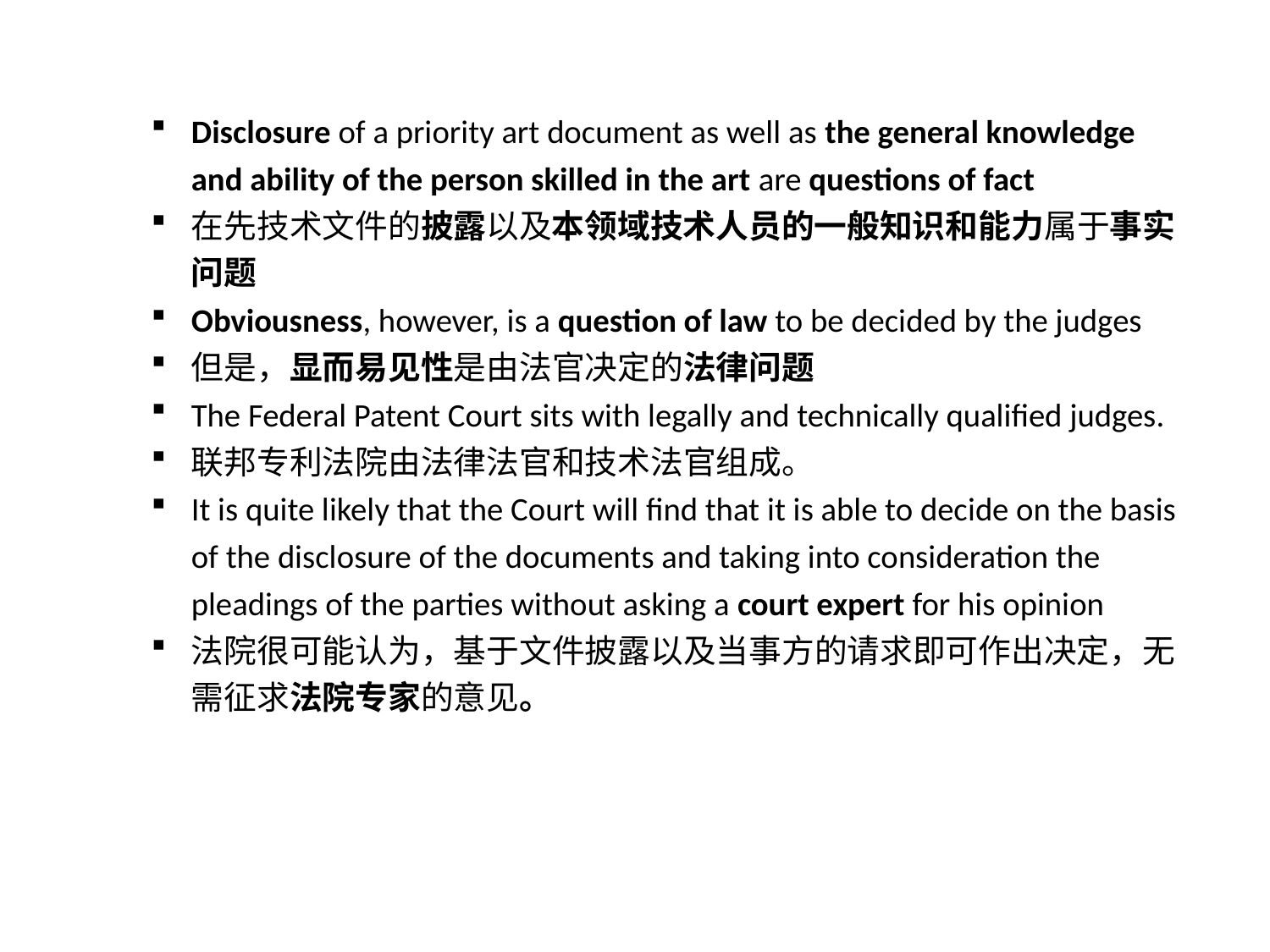

Disclosure of a priority art document as well as the general knowledge and ability of the person skilled in the art are questions of fact
在先技术文件的披露以及本领域技术人员的一般知识和能力属于事实问题
Obviousness, however, is a question of law to be decided by the judges
但是，显而易见性是由法官决定的法律问题
The Federal Patent Court sits with legally and technically qualified judges.
联邦专利法院由法律法官和技术法官组成。
It is quite likely that the Court will find that it is able to decide on the basis of the disclosure of the documents and taking into consideration the pleadings of the parties without asking a court expert for his opinion
法院很可能认为，基于文件披露以及当事方的请求即可作出决定，无需征求法院专家的意见。
19